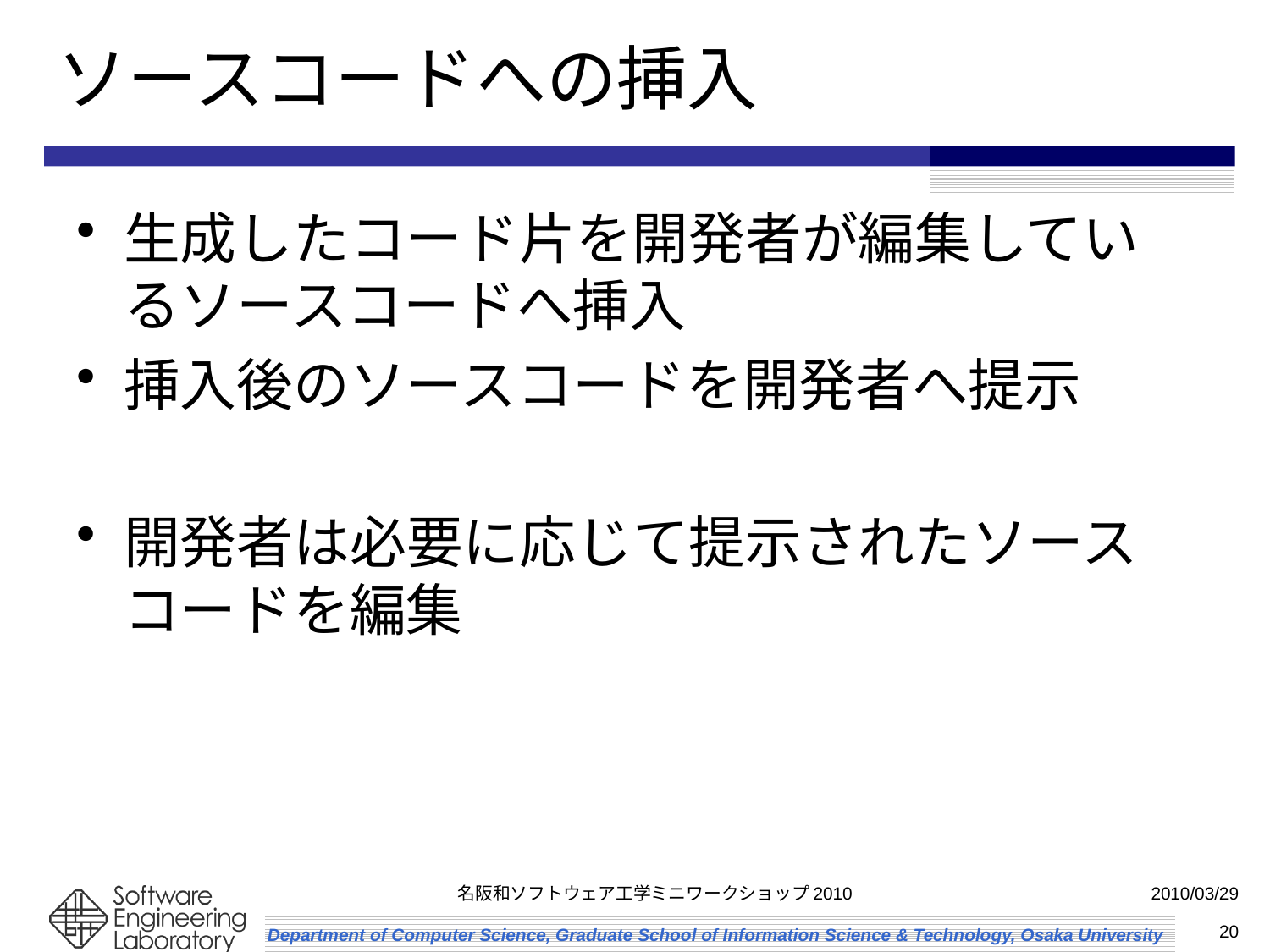

# ソースコードへの挿入
生成したコード片を開発者が編集しているソースコードへ挿入
挿入後のソースコードを開発者へ提示

開発者は必要に応じて提示されたソースコードを編集
名阪和ソフトウェア工学ミニワークショップ2010
2010/03/29
20